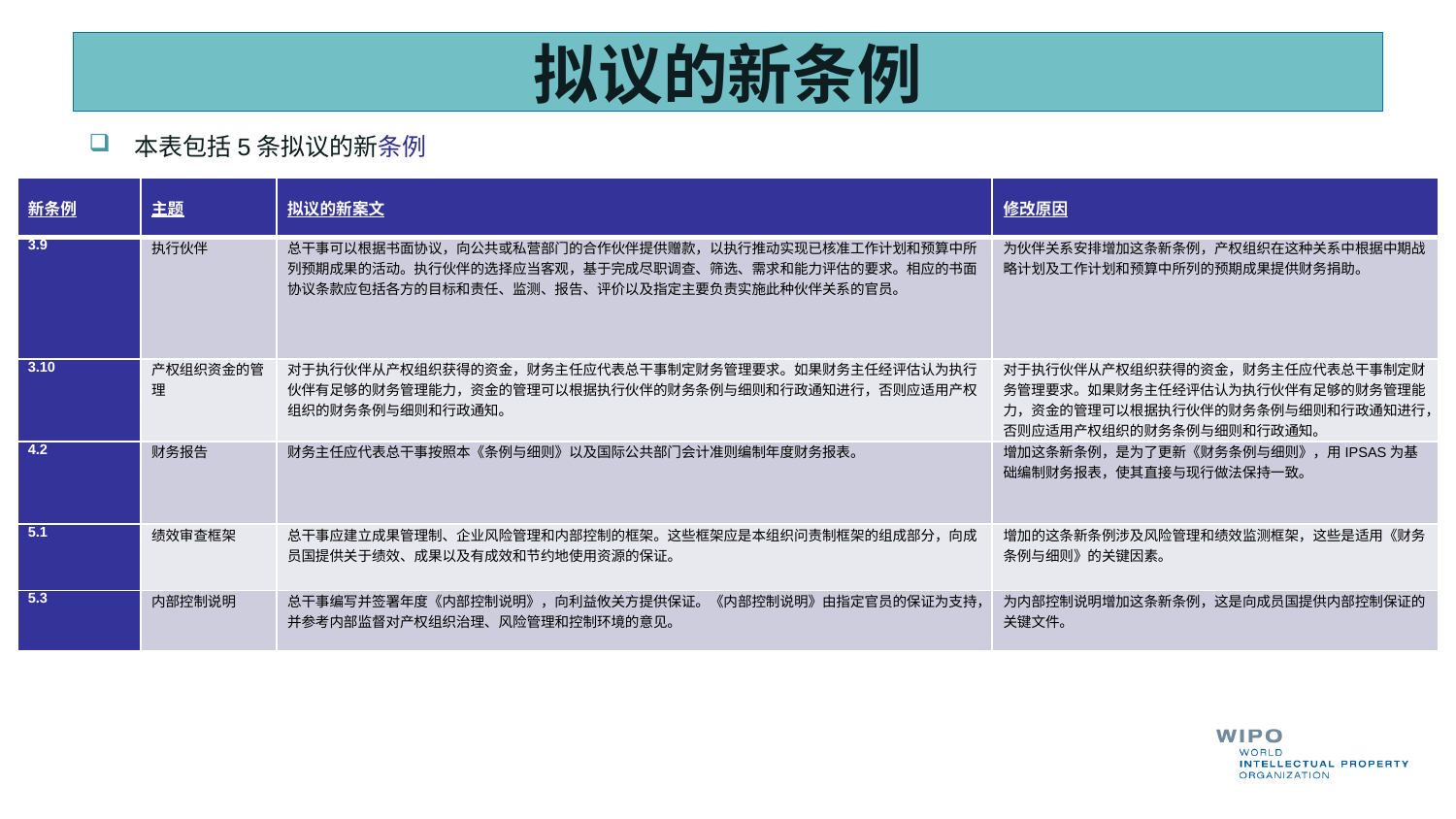

# 拟议的新条例
本表包括5条拟议的新条例
| 新条例 | 主题 | 拟议的新案文 | 修改原因 |
| --- | --- | --- | --- |
| 3.9 | 执行伙伴 | 总干事可以根据书面协议，向公共或私营部门的合作伙伴提供赠款，以执行推动实现已核准工作计划和预算中所列预期成果的活动。执行伙伴的选择应当客观，基于完成尽职调查、筛选、需求和能力评估的要求。相应的书面协议条款应包括各方的目标和责任、监测、报告、评价以及指定主要负责实施此种伙伴关系的官员。 | 为伙伴关系安排增加这条新条例，产权组织在这种关系中根据中期战略计划及工作计划和预算中所列的预期成果提供财务捐助。 |
| 3.10 | 产权组织资金的管理 | 对于执行伙伴从产权组织获得的资金，财务主任应代表总干事制定财务管理要求。如果财务主任经评估认为执行伙伴有足够的财务管理能力，资金的管理可以根据执行伙伴的财务条例与细则和行政通知进行，否则应适用产权组织的财务条例与细则和行政通知。 | 对于执行伙伴从产权组织获得的资金，财务主任应代表总干事制定财务管理要求。如果财务主任经评估认为执行伙伴有足够的财务管理能力，资金的管理可以根据执行伙伴的财务条例与细则和行政通知进行，否则应适用产权组织的财务条例与细则和行政通知。 |
| 4.2 | 财务报告 | 财务主任应代表总干事按照本《条例与细则》以及国际公共部门会计准则编制年度财务报表。 | 增加这条新条例，是为了更新《财务条例与细则》，用IPSAS为基础编制财务报表，使其直接与现行做法保持一致。 |
| 5.1 | 绩效审查框架 | 总干事应建立成果管理制、企业风险管理和内部控制的框架。这些框架应是本组织问责制框架的组成部分，向成员国提供关于绩效、成果以及有成效和节约地使用资源的保证。 | 增加的这条新条例涉及风险管理和绩效监测框架，这些是适用《财务条例与细则》的关键因素。 |
| 5.3 | 内部控制说明 | 总干事编写并签署年度《内部控制说明》，向利益攸关方提供保证。《内部控制说明》由指定官员的保证为支持，并参考内部监督对产权组织治理、风险管理和控制环境的意见。 | 为内部控制说明增加这条新条例，这是向成员国提供内部控制保证的关键文件。 |